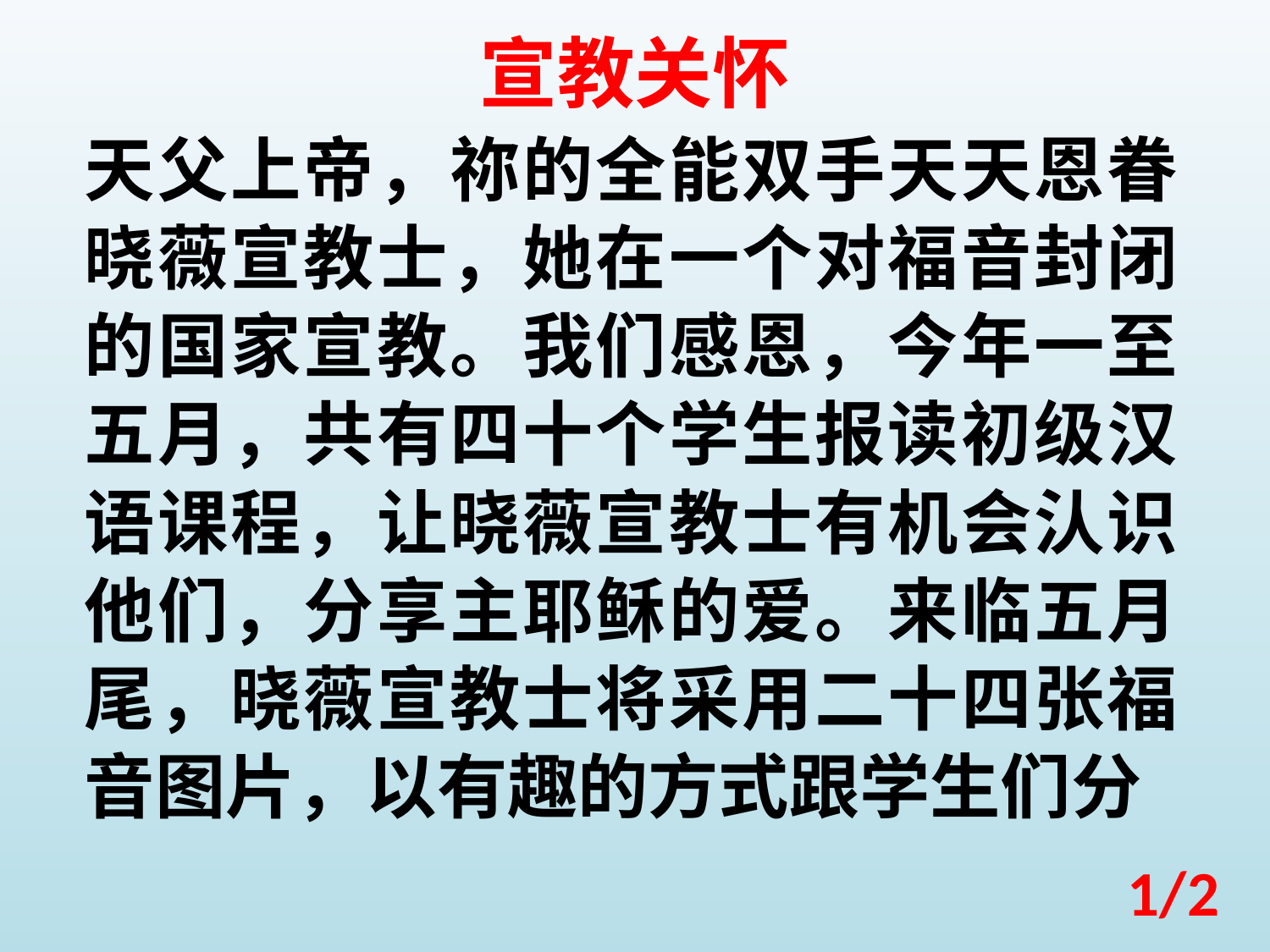

宣教关怀
天父上帝，祢的全能双手天天恩眷晓薇宣教士，她在一个对福音封闭的国家宣教。我们感恩，今年一至五月，共有四十个学生报读初级汉语课程，让晓薇宣教士有机会汄识他们，分享主耶稣的爱。来临五月尾，晓薇宣教士将采用二十四张福音图片，以有趣的方式跟学生们分
1/2